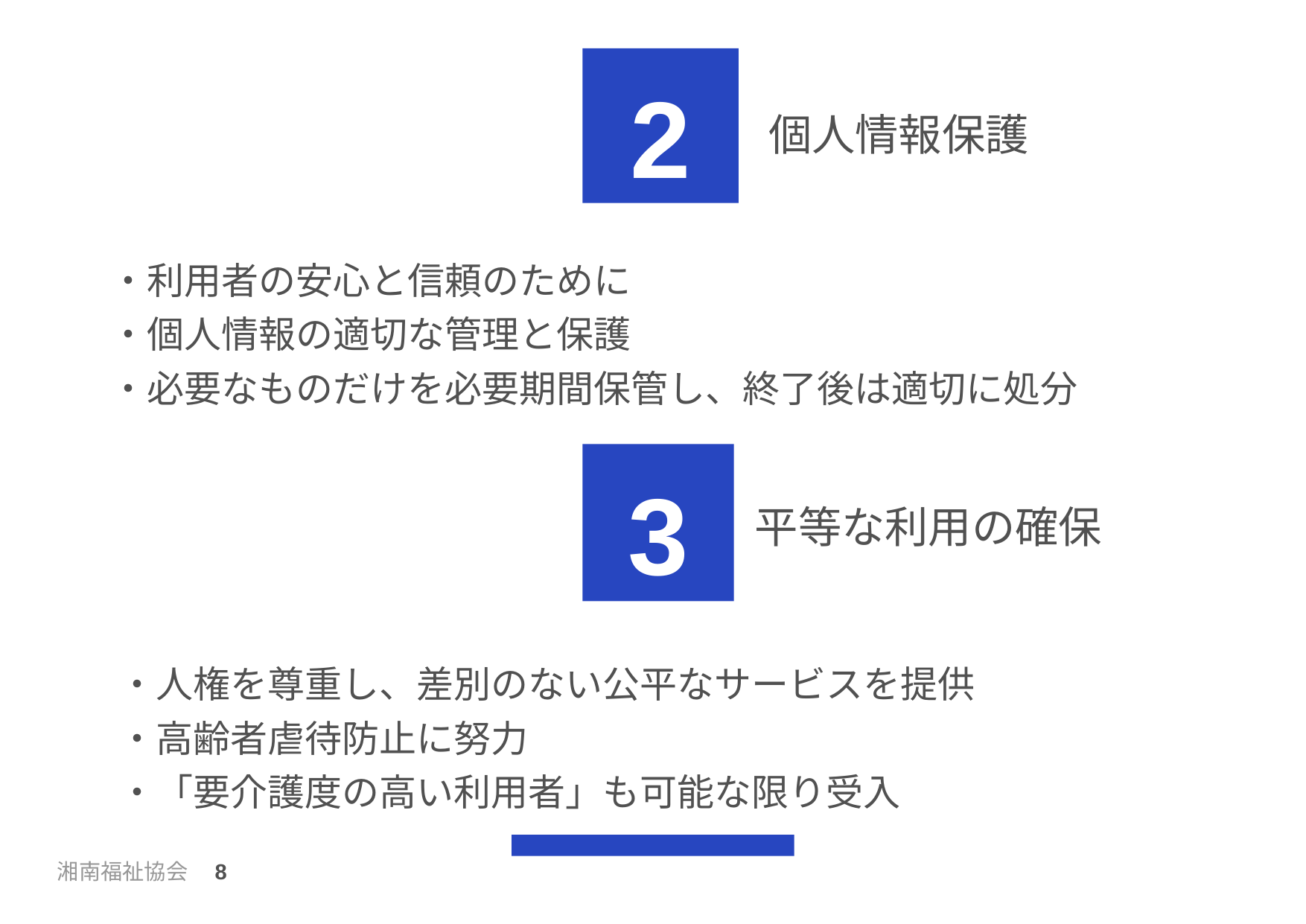

2
個人情報保護
・利用者の安心と信頼のために
・個人情報の適切な管理と保護
・必要なものだけを必要期間保管し、終了後は適切に処分
3
平等な利用の確保
・人権を尊重し、差別のない公平なサービスを提供
・高齢者虐待防止に努力
・「要介護度の高い利用者」も可能な限り受入

湘南福祉協会　8